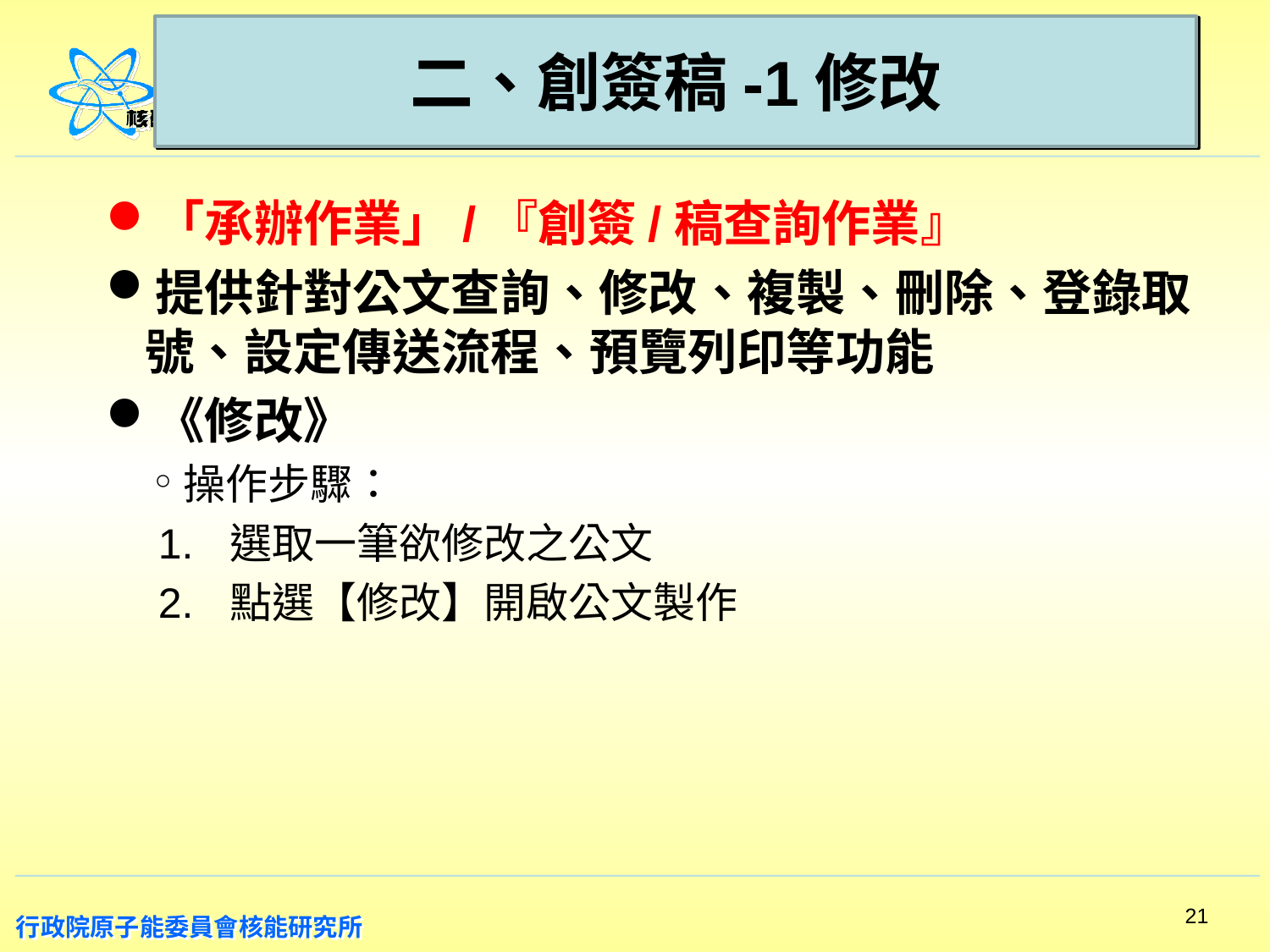

# 二、創簽稿-1修改
「承辦作業」/『創簽/稿查詢作業』
提供針對公文查詢、修改、複製、刪除、登錄取號、設定傳送流程、預覽列印等功能
《修改》
操作步驟：
選取一筆欲修改之公文
點選【修改】開啟公文製作

21